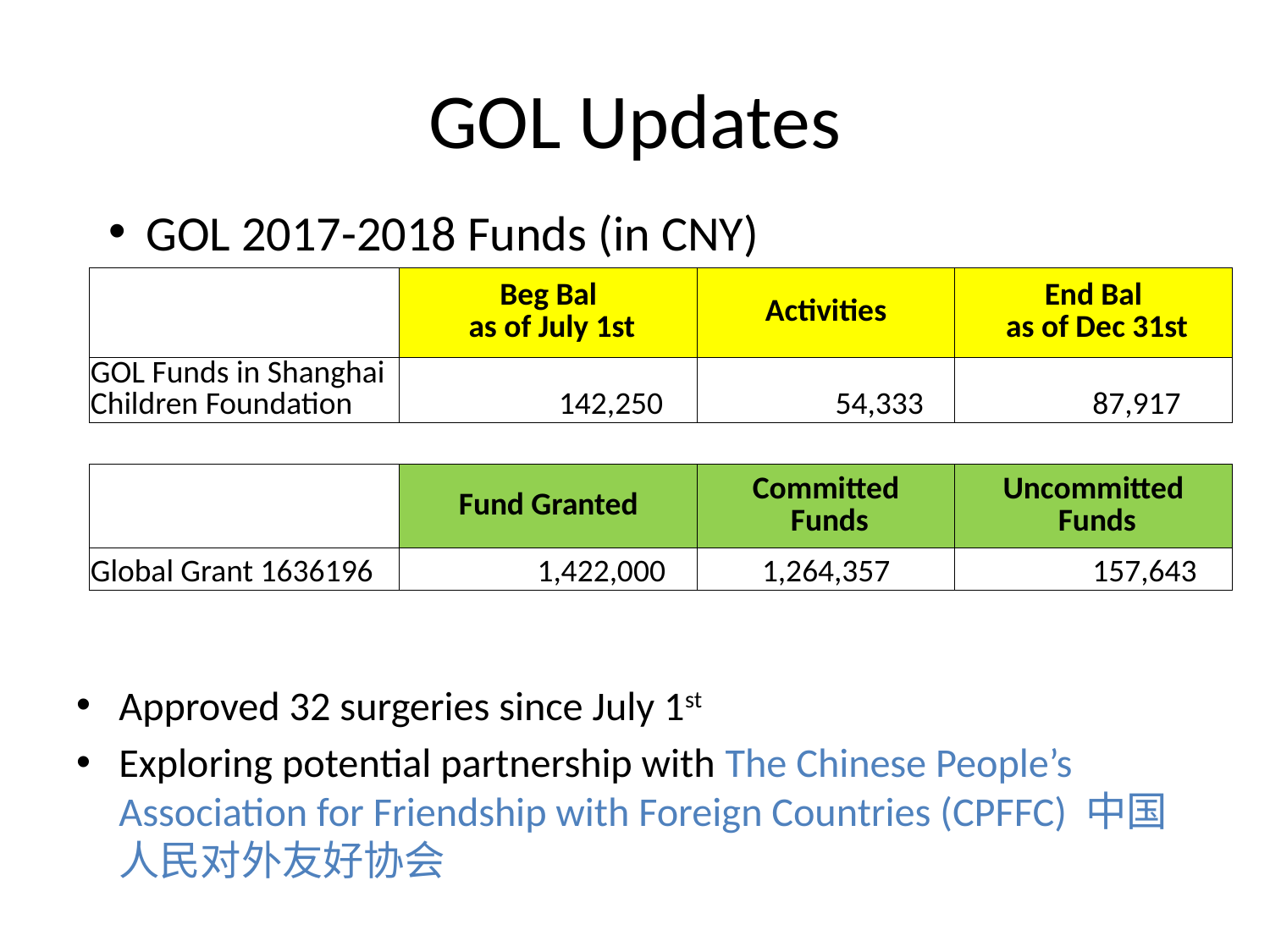

# GOL Updates
GOL 2017-2018 Funds (in CNY)
|  | Beg Bal as of July 1st | Activities | End Bal as of Dec 31st |
| --- | --- | --- | --- |
| GOL Funds in Shanghai Children Foundation | 142,250 | 54,333 | 87,917 |
|  |  |  |  |
|  | Fund Granted | Committed Funds | Uncommitted Funds |
| Global Grant 1636196 | 1,422,000 | 1,264,357 | 157,643 |
Approved 32 surgeries since July 1st
Exploring potential partnership with The Chinese People’s Association for Friendship with Foreign Countries (CPFFC) 中国人民对外友好协会